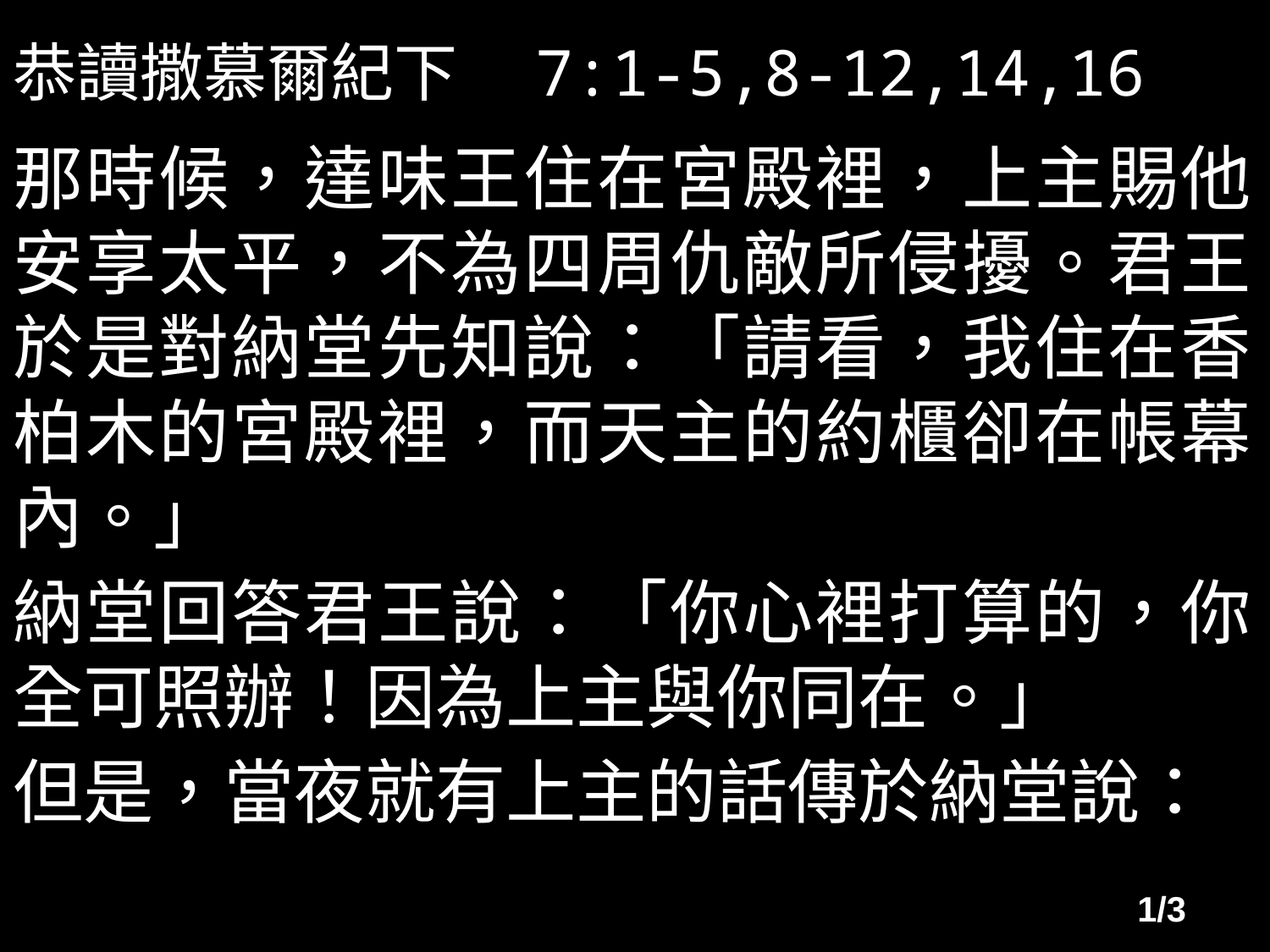

恭讀撒慕爾紀下　7:1-5,8-12,14,16

那時候，達味王住在宮殿裡，上主賜他安享太平，不為四周仇敵所侵擾。君王於是對納堂先知說：「請看，我住在香柏木的宮殿裡，而天主的約櫃卻在帳幕內。」
納堂回答君王說：「你心裡打算的，你全可照辦！因為上主與你同在。」
但是，當夜就有上主的話傳於納堂說：
1/3